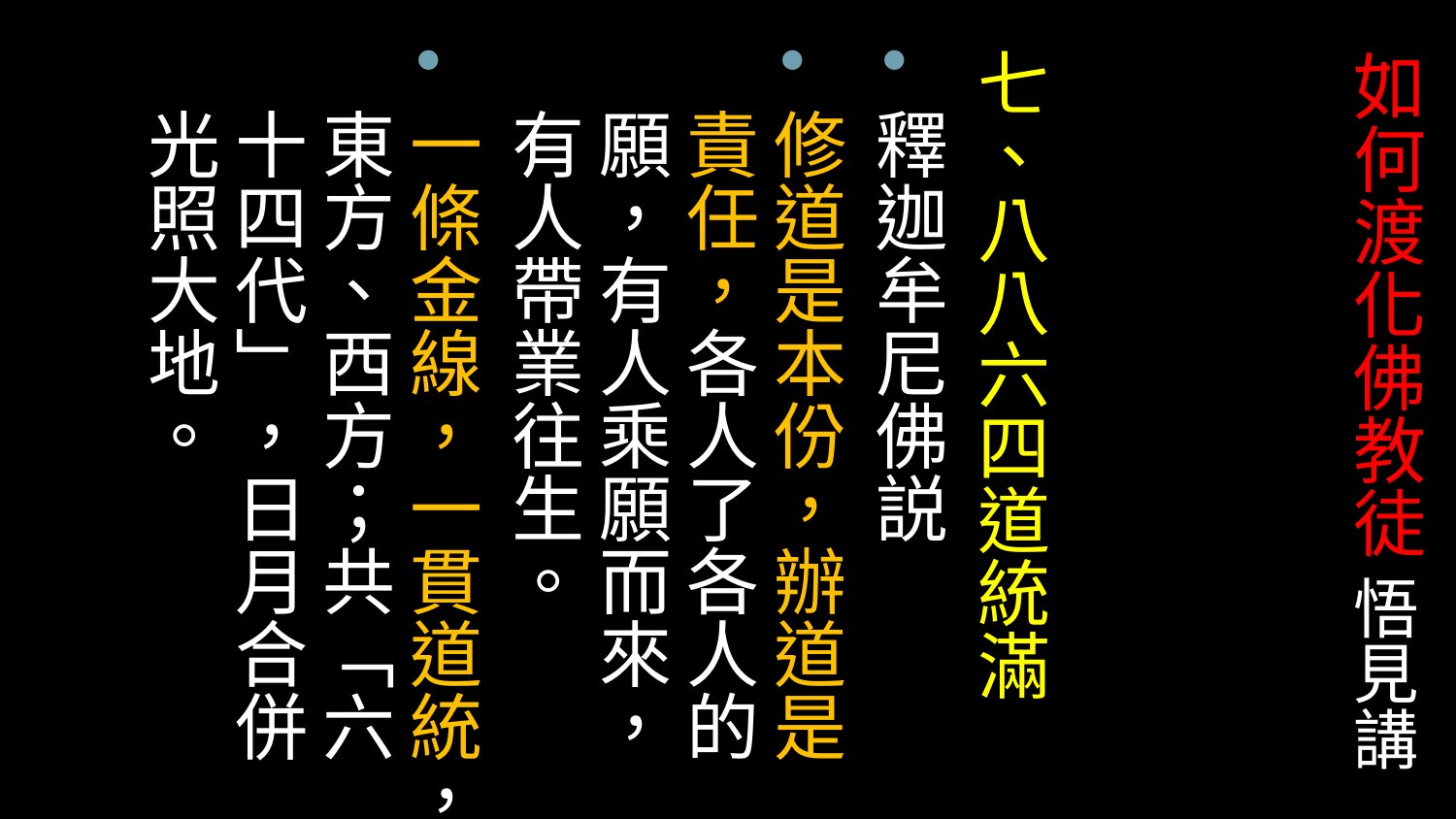

七、八八六四道統滿
釋迦牟尼佛説
修道是本份，辦道是責任，各人了各人的願，有人乘願而來，有人帶業往生。
一條金線，一貫道統，東方、西方；共「六十四代」，日月合併光照大地。

# 如何渡化佛教徒 悟見講